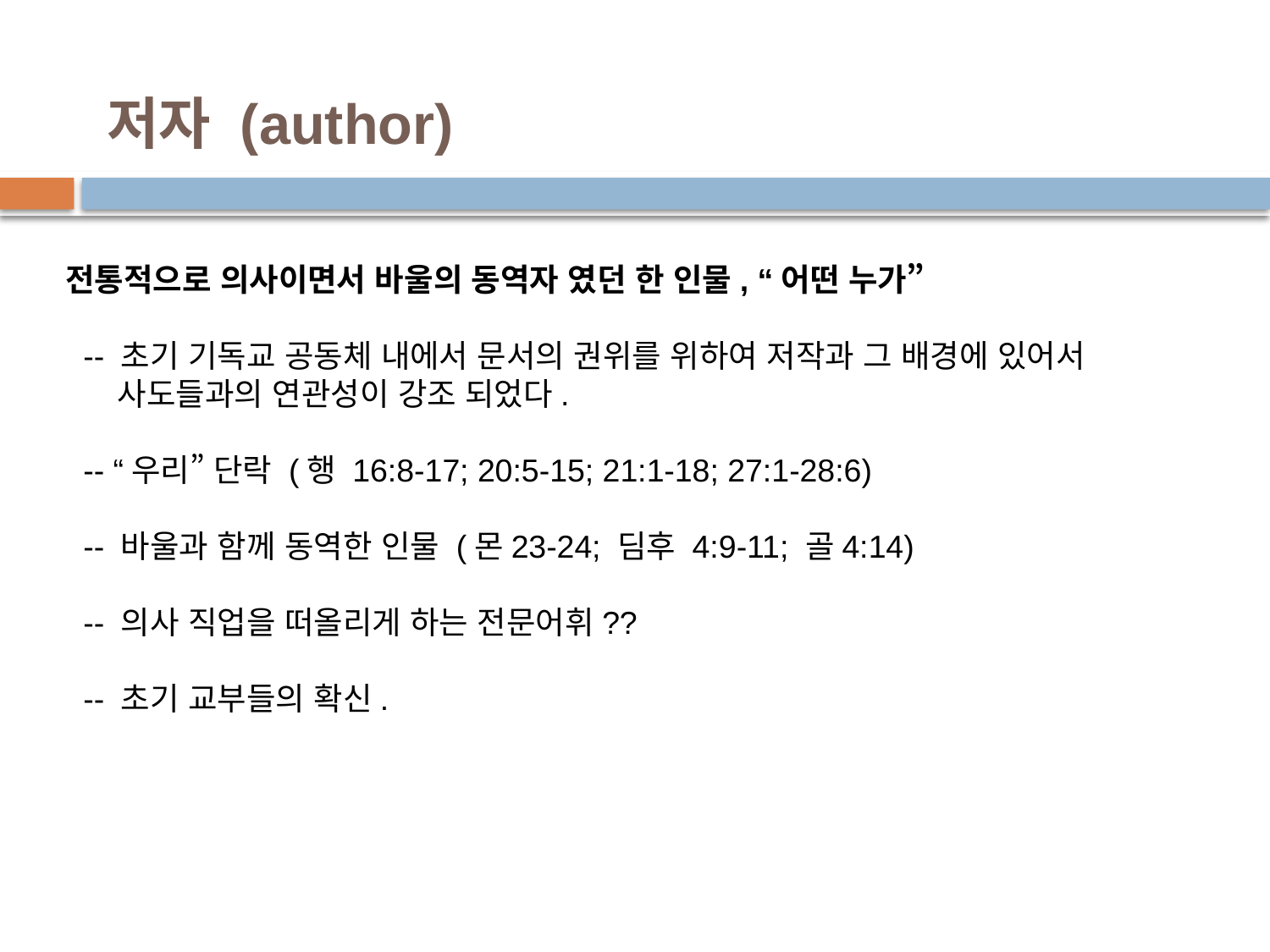

# 저자 (author)
전통적으로 의사이면서 바울의 동역자 였던 한 인물, “어떤 누가”

  -- 초기 기독교 공동체 내에서 문서의 권위를 위하여 저작과 그 배경에 있어서
     사도들과의 연관성이 강조 되었다.

  -- “우리” 단락 (행 16:8-17; 20:5-15; 21:1-18; 27:1-28:6)

  -- 바울과 함께 동역한 인물 (몬23-24; 딤후 4:9-11; 골4:14)

  -- 의사 직업을 떠올리게 하는 전문어휘??

  -- 초기 교부들의 확신.